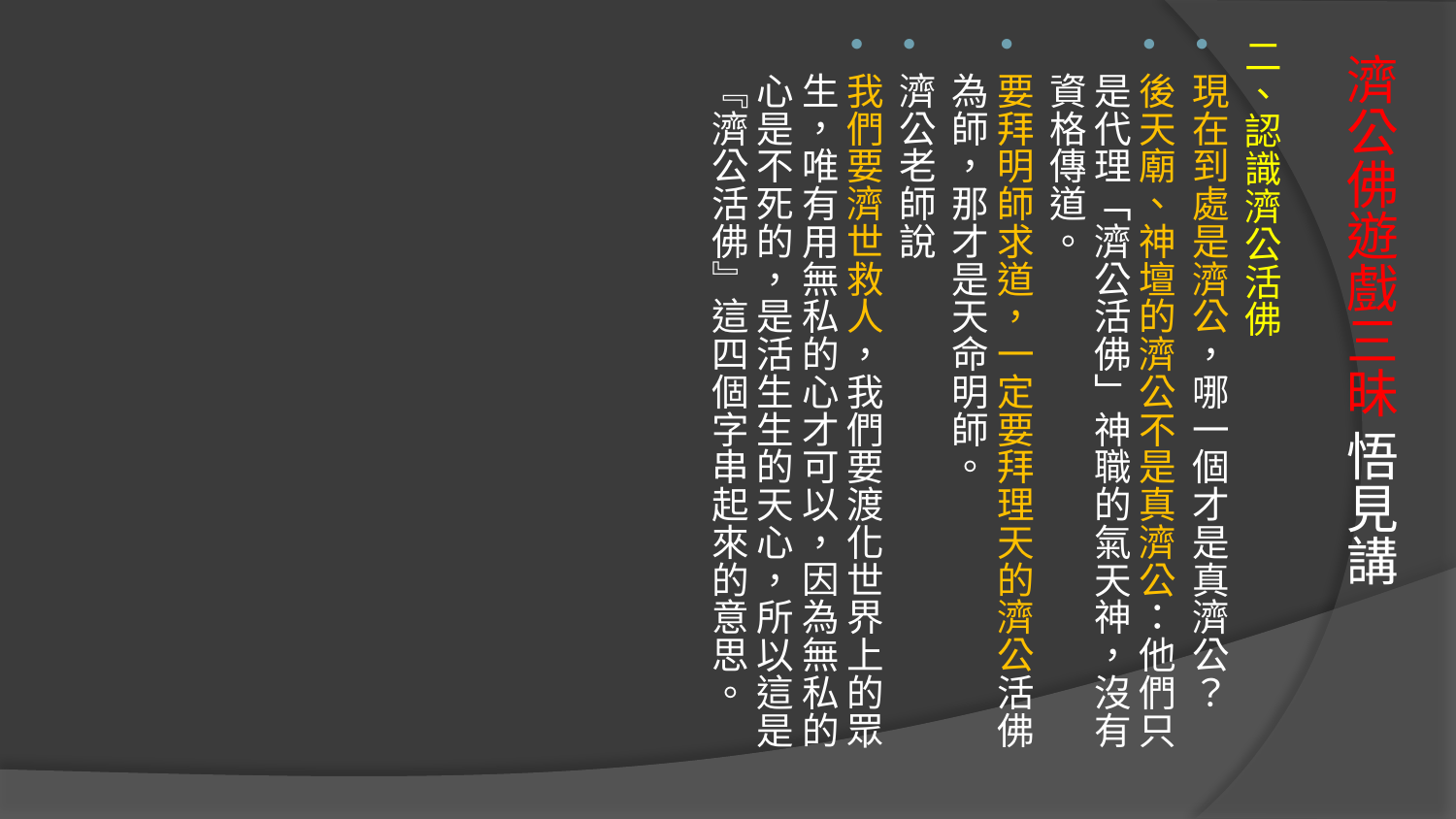

二、認識濟公活佛
現在到處是濟公，哪一個才是真濟公？
後天廟、神壇的濟公不是真濟公：他們只是代理「濟公活佛」神職的氣天神，沒有資格傳道。
要拜明師求道，一定要拜理天的濟公活佛為師，那才是天命明師。
濟公老師說
我們要濟世救人，我們要渡化世界上的眾生，唯有用無私的心才可以，因為無私的心是不死的，是活生生的天心，所以這是『濟公活佛』這四個字串起來的意思。

# 濟公佛遊戲三昧 悟見講